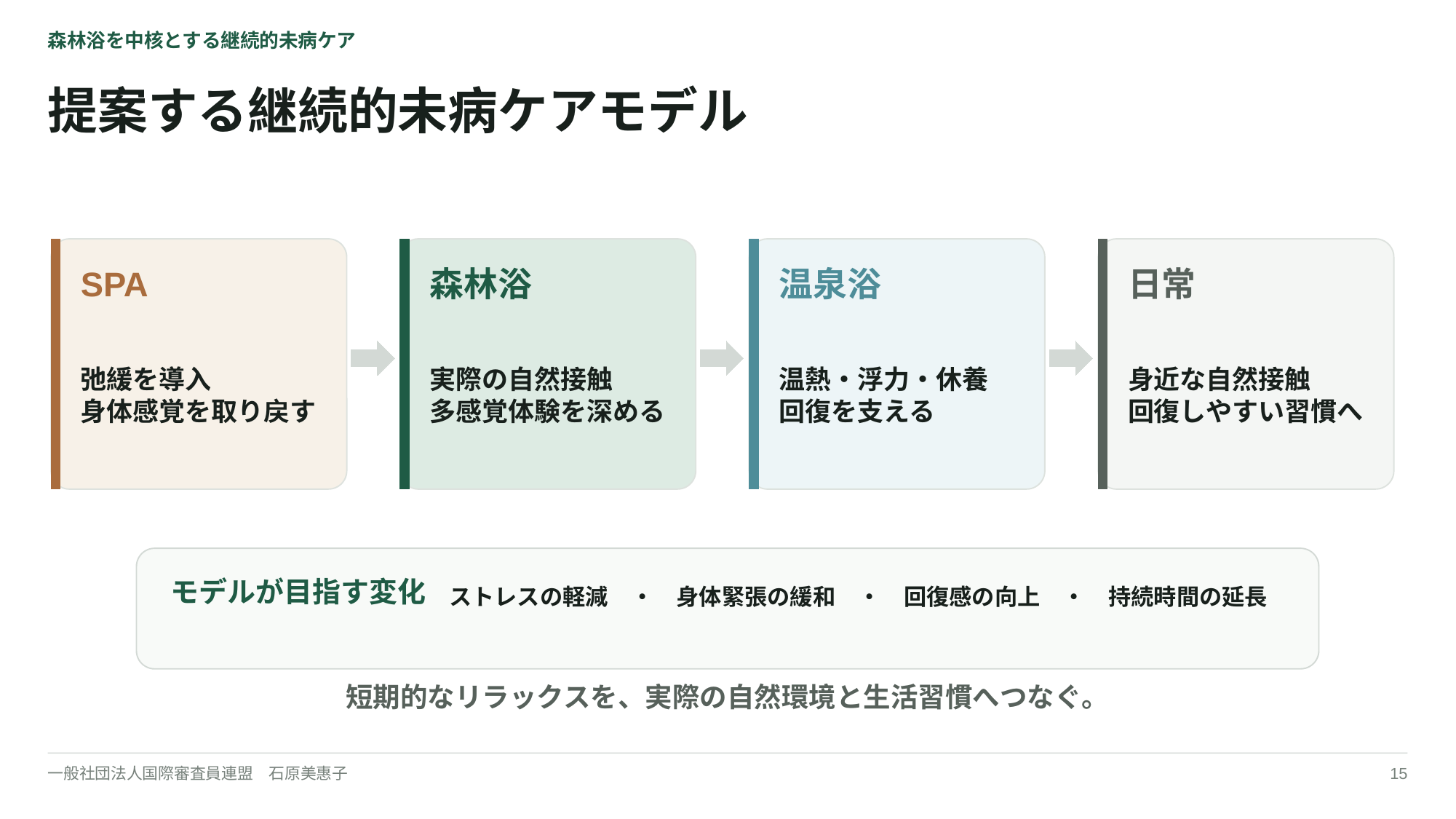

森林浴を中核とする継続的未病ケア
提案する継続的未病ケアモデル

SPA
森林浴
温泉浴
日常
弛緩を導入
身体感覚を取り戻す
実際の自然接触
多感覚体験を深める
温熱・浮力・休養
回復を支える
身近な自然接触
回復しやすい習慣へ

ストレスの軽減　・　身体緊張の緩和　・　回復感の向上　・　持続時間の延長
モデルが目指す変化
短期的なリラックスを、実際の自然環境と生活習慣へつなぐ。

一般社団法人国際審査員連盟　石原美惠子
15